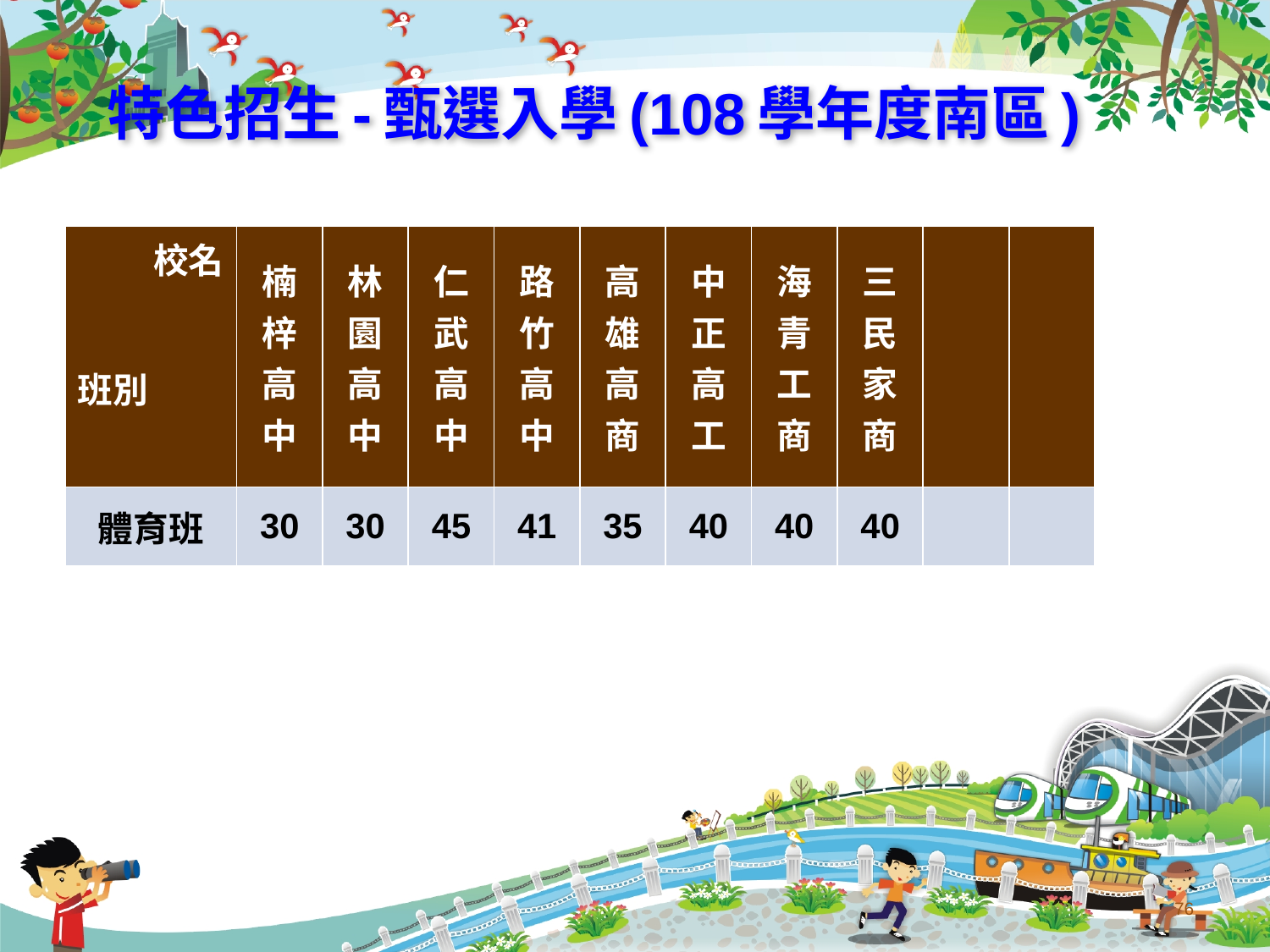

特色招生-甄選入學(108學年度南區)
| 校名 班別 | 楠梓高中 | 林園高中 | 仁武高中 | 路竹高中 | 高雄高商 | 中正高工 | 海青工商 | 三民家商 |  |  |
| --- | --- | --- | --- | --- | --- | --- | --- | --- | --- | --- |
| 體育班 | 30 | 30 | 45 | 41 | 35 | 40 | 40 | 40 |  |  |
76